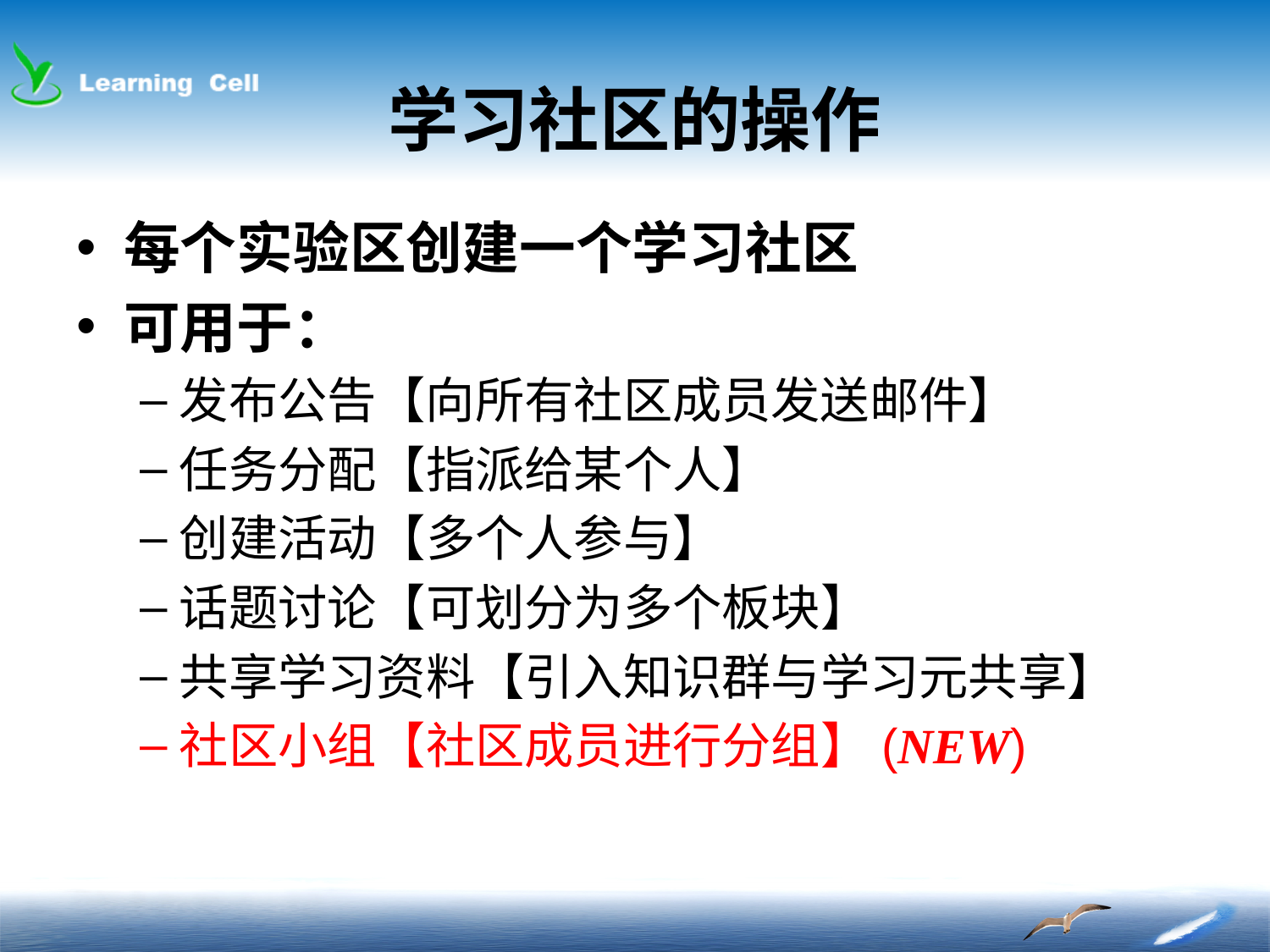

# 学习社区的操作
每个实验区创建一个学习社区
可用于：
发布公告【向所有社区成员发送邮件】
任务分配【指派给某个人】
创建活动【多个人参与】
话题讨论【可划分为多个板块】
共享学习资料【引入知识群与学习元共享】
社区小组【社区成员进行分组】(NEW)